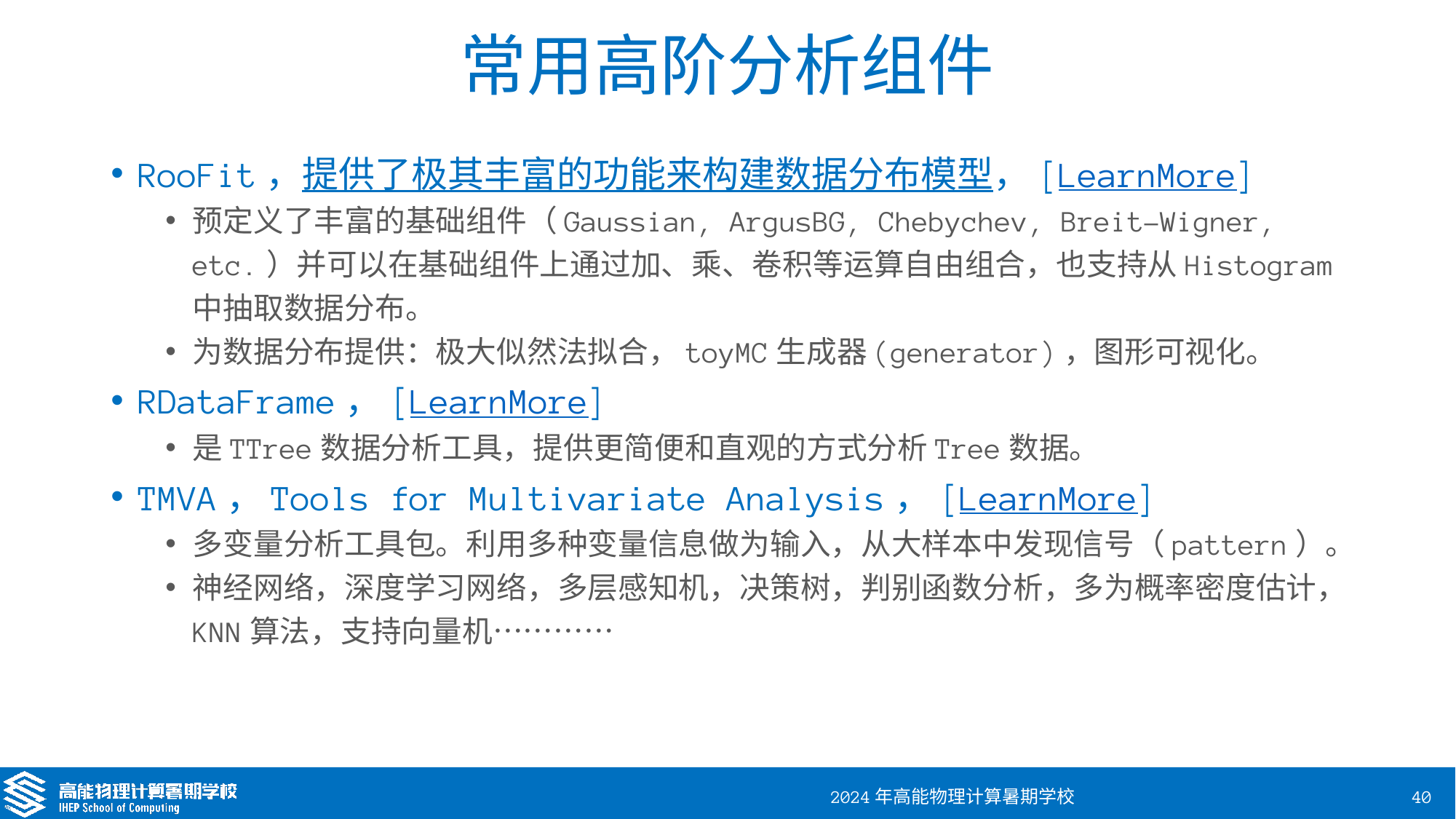

# 常用高阶分析组件
RooFit，提供了极其丰富的功能来构建数据分布模型，[LearnMore]
预定义了丰富的基础组件（Gaussian, ArgusBG, Chebychev, Breit-Wigner, etc.）并可以在基础组件上通过加、乘、卷积等运算自由组合，也支持从Histogram中抽取数据分布。
为数据分布提供：极大似然法拟合，toyMC生成器(generator)，图形可视化。
RDataFrame，[LearnMore]
是TTree数据分析工具，提供更简便和直观的方式分析Tree数据。
TMVA，Tools for Multivariate Analysis，[LearnMore]
多变量分析工具包。利用多种变量信息做为输入，从大样本中发现信号（pattern）。
神经网络，深度学习网络，多层感知机，决策树，判别函数分析，多为概率密度估计，KNN算法，支持向量机…………
2024年高能物理计算暑期学校
40